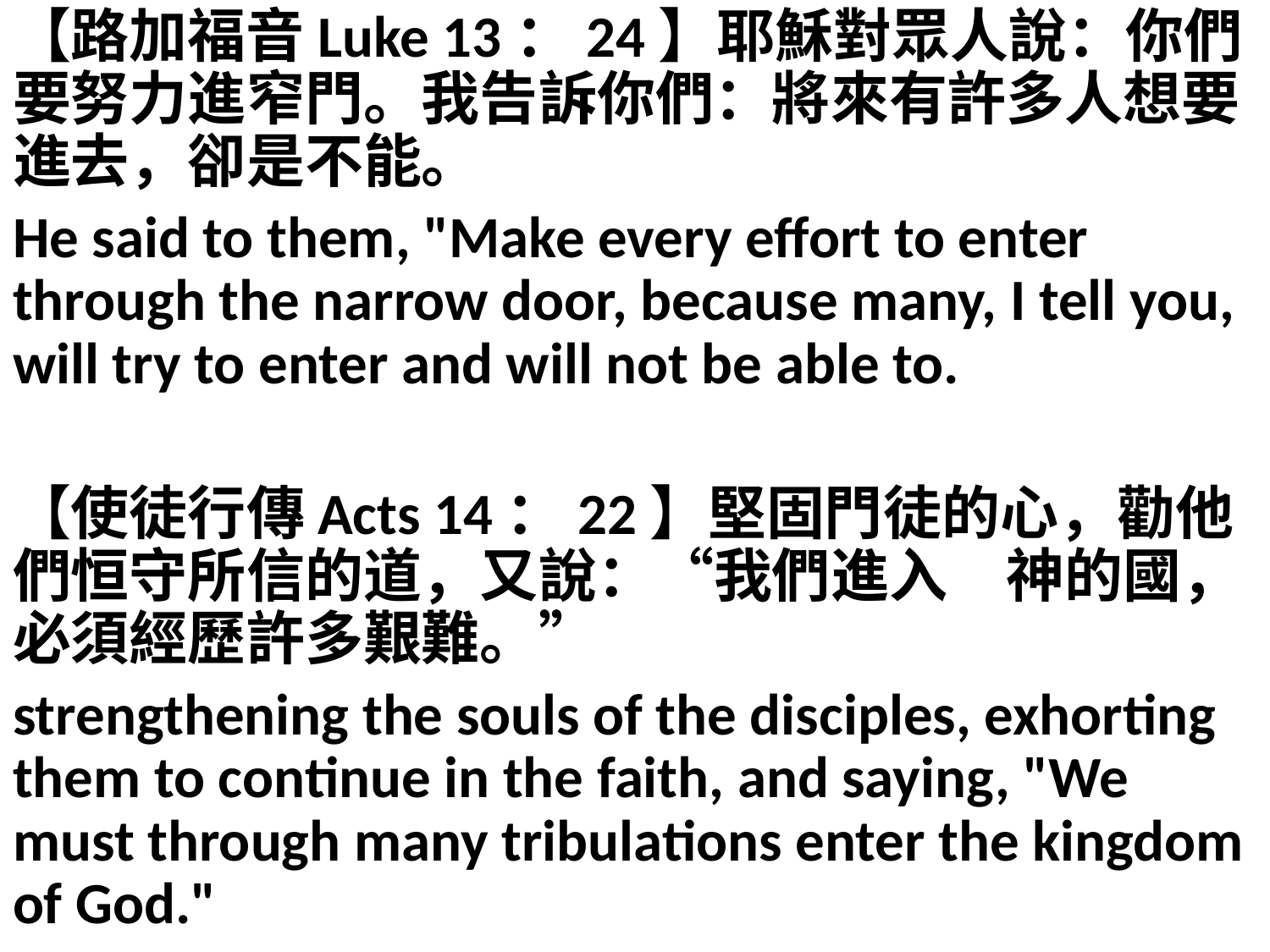

【路加福音Luke 13：24】耶穌對眾人說：你們要努力進窄門。我告訴你們：將來有許多人想要進去，卻是不能。
He said to them, "Make every effort to enter through the narrow door, because many, I tell you, will try to enter and will not be able to.

【使徒行傳Acts 14：22】堅固門徒的心，勸他們恒守所信的道，又說：“我們進入　神的國，必須經歷許多艱難。”
strengthening the souls of the disciples, exhorting them to continue in the faith, and saying, "We must through many tribulations enter the kingdom of God."